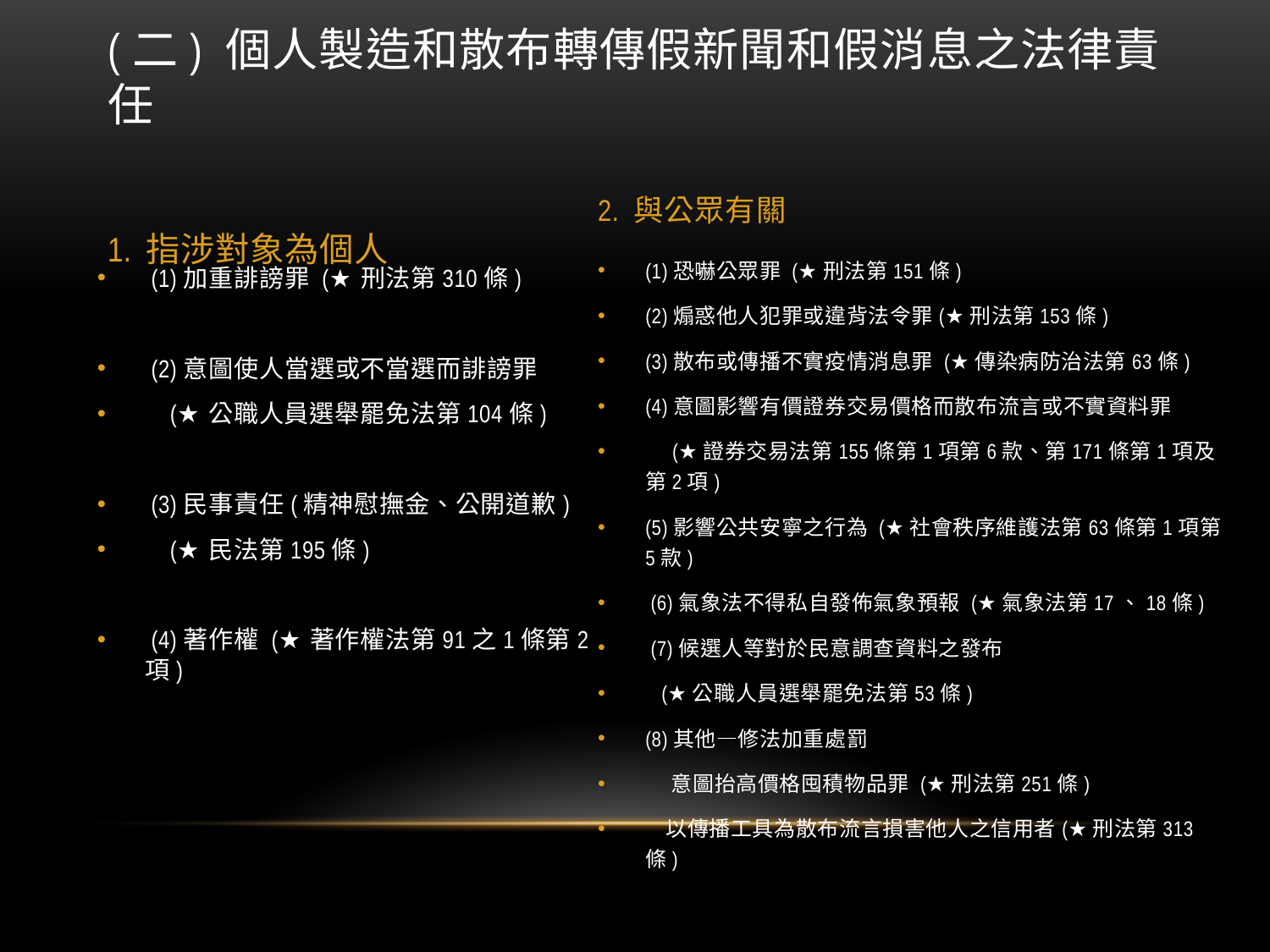

# (二) 個人製造和散布轉傳假新聞和假消息之法律責任

1. 指涉對象為個人

2. 與公眾有關

(1)恐嚇公眾罪 (★刑法第151條)
(2)煽惑他人犯罪或違背法令罪(★刑法第153條)
(3)散布或傳播不實疫情消息罪 (★傳染病防治法第63條)
(4)意圖影響有價證券交易價格而散布流言或不實資料罪
     (★證券交易法第155條第1項第6款、第171條第1項及第2項)
(5)影響公共安寧之行為 (★社會秩序維護法第63條第1項第5款)
 (6)氣象法不得私自發佈氣象預報 (★氣象法第17、18條)
 (7)候選人等對於民意調查資料之發布
   (★公職人員選舉罷免法第53條)
(8)其他—修法加重處罰
    意圖抬高價格囤積物品罪 (★刑法第251條)
   以傳播工具為散布流言損害他人之信用者(★刑法第313條)
 (1)加重誹謗罪 (★刑法第310條)

 (2)意圖使人當選或不當選而誹謗罪
    (★公職人員選舉罷免法第104條)

 (3)民事責任(精神慰撫金、公開道歉)
    (★民法第195條)

 (4)著作權 (★著作權法第91之1條第2項)